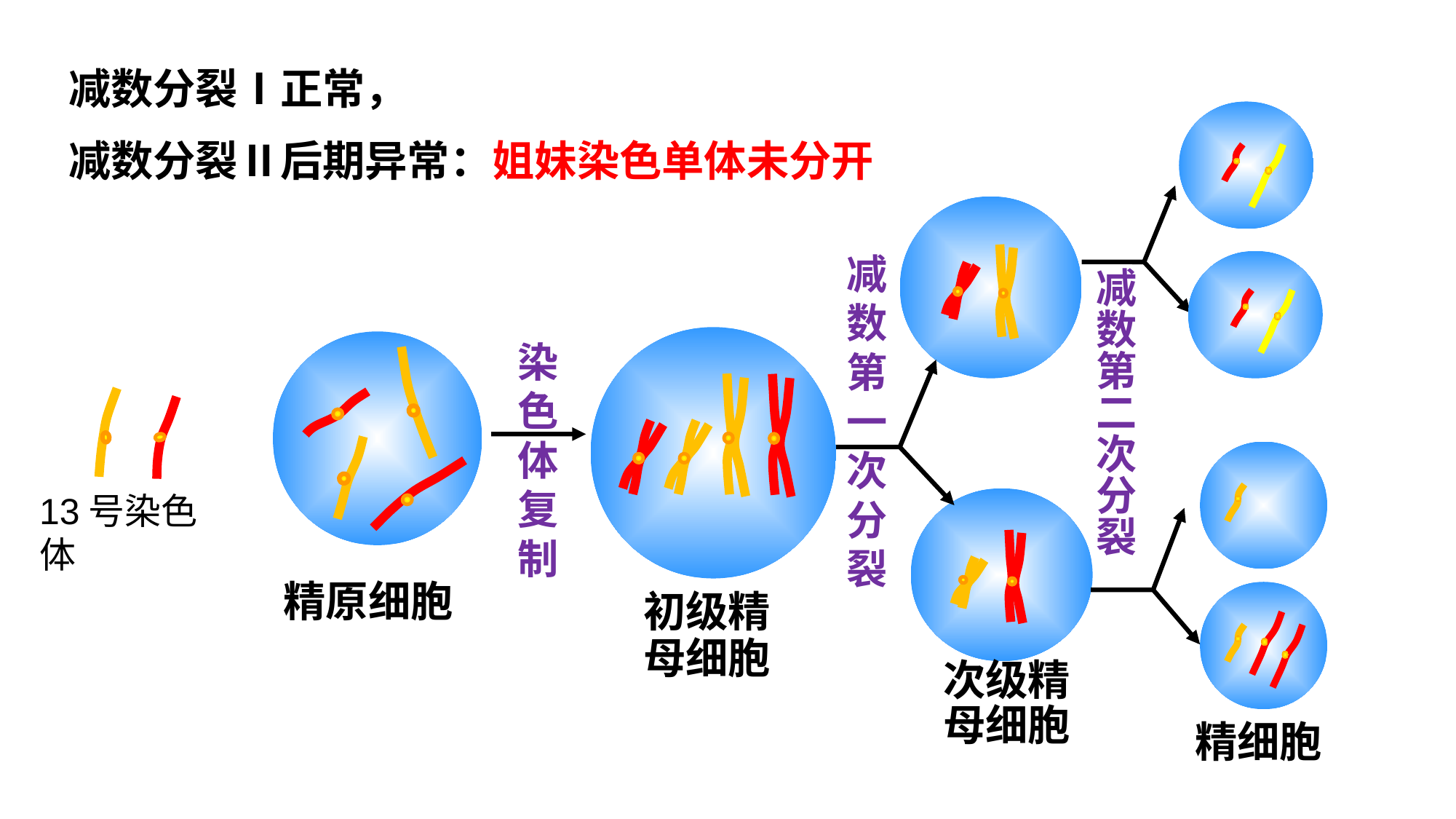

减数分裂Ⅰ正常，
减数分裂Ⅱ后期异常：姐妹染色单体未分开

减数第一次分裂

减数第二次分裂

染色体复制

13号染色体

精原细胞

初级精
母细胞

次级精
母细胞
精细胞